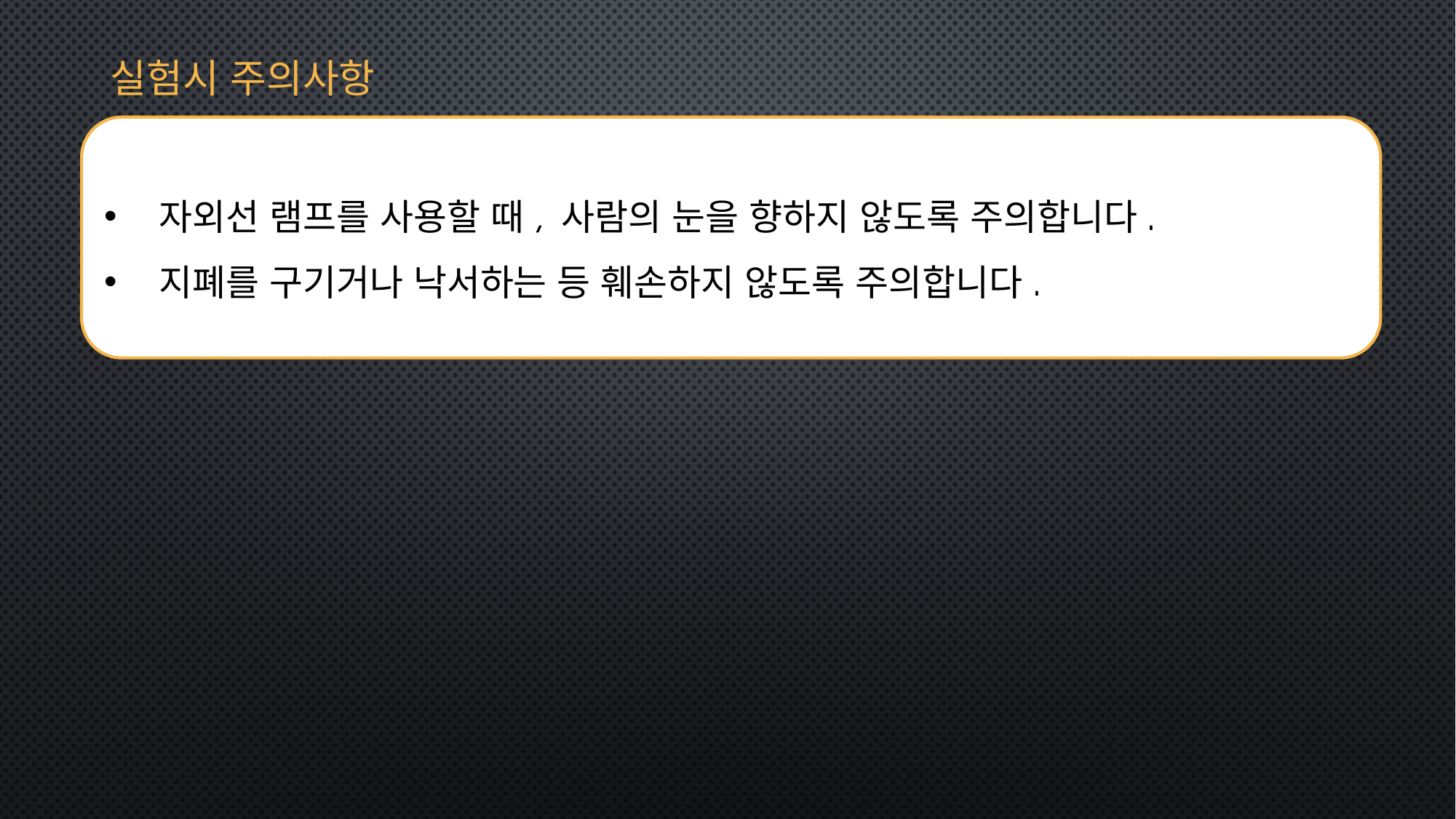

실험시 주의사항
자외선 램프를 사용할 때, 사람의 눈을 향하지 않도록 주의합니다.
지폐를 구기거나 낙서하는 등 훼손하지 않도록 주의합니다.